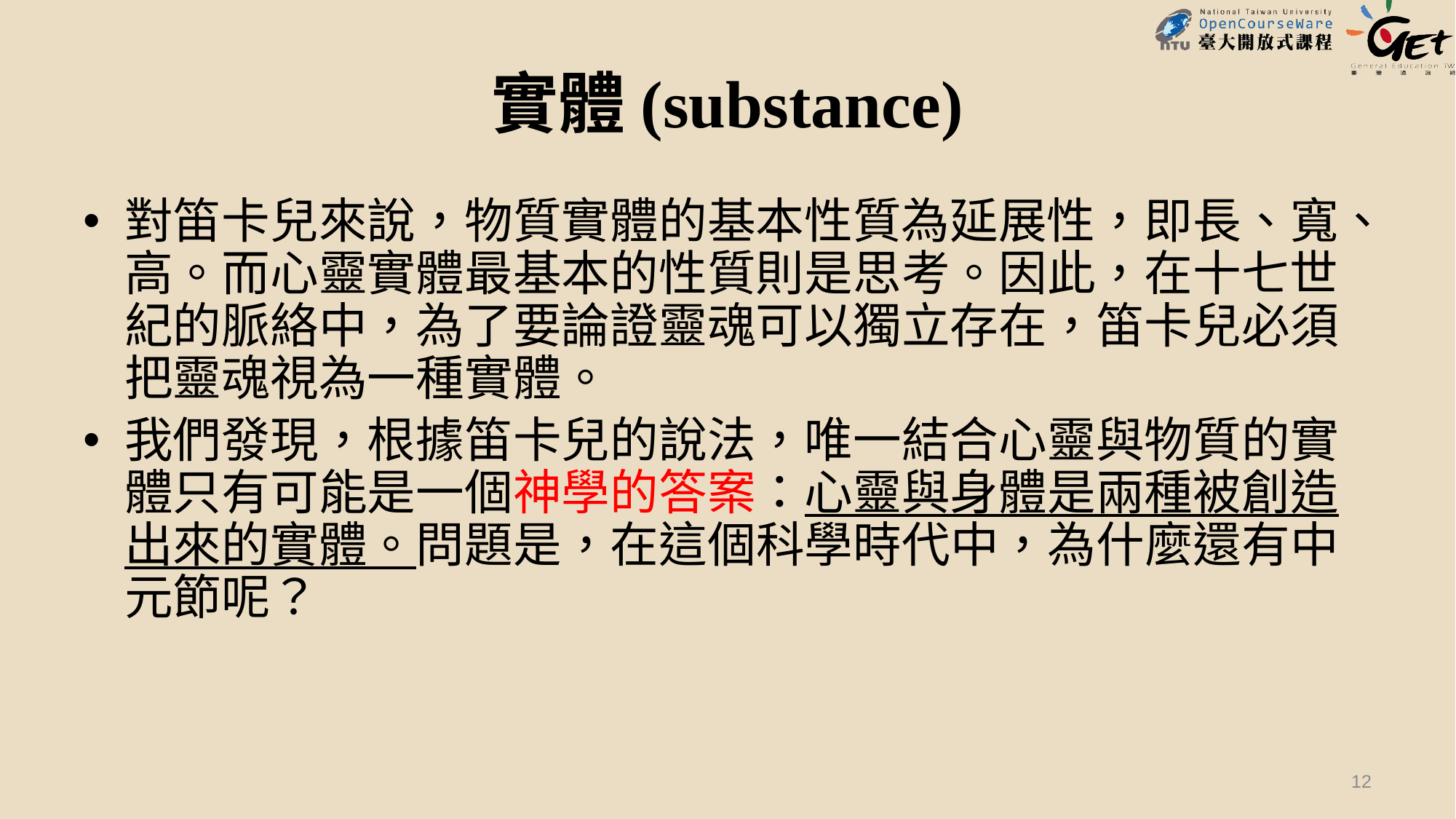

# 實體(substance)
對笛卡兒來說，物質實體的基本性質為延展性，即長、寬、高。而心靈實體最基本的性質則是思考。因此，在十七世紀的脈絡中，為了要論證靈魂可以獨立存在，笛卡兒必須把靈魂視為一種實體。
我們發現，根據笛卡兒的說法，唯一結合心靈與物質的實體只有可能是一個神學的答案：心靈與身體是兩種被創造出來的實體。問題是，在這個科學時代中，為什麼還有中元節呢？
12